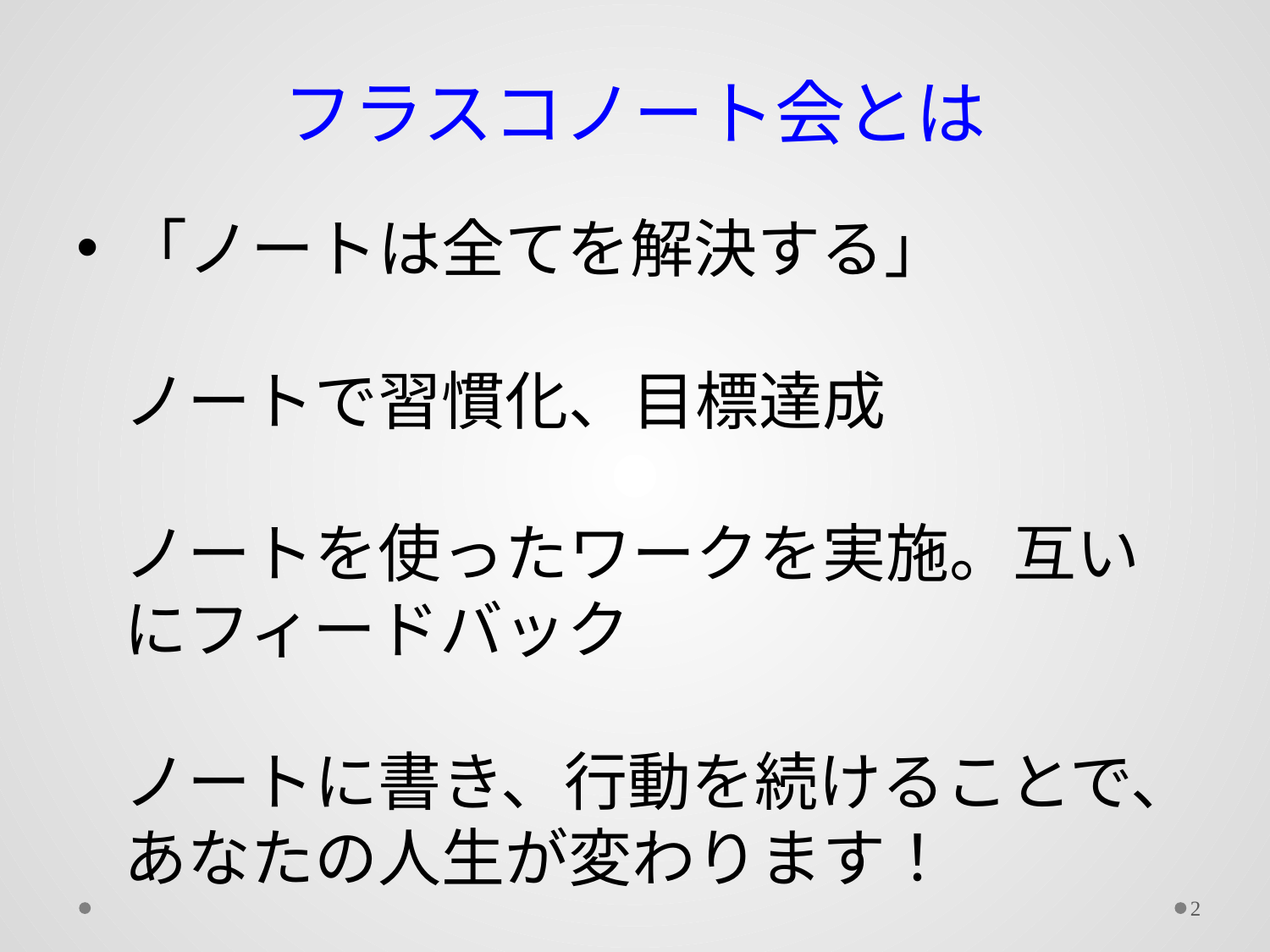

# フラスコノート会とは
「ノートは全てを解決する」
ノートで習慣化、目標達成
ノートを使ったワークを実施。互いにフィードバック
ノートに書き、行動を続けることで、あなたの人生が変わります！
2